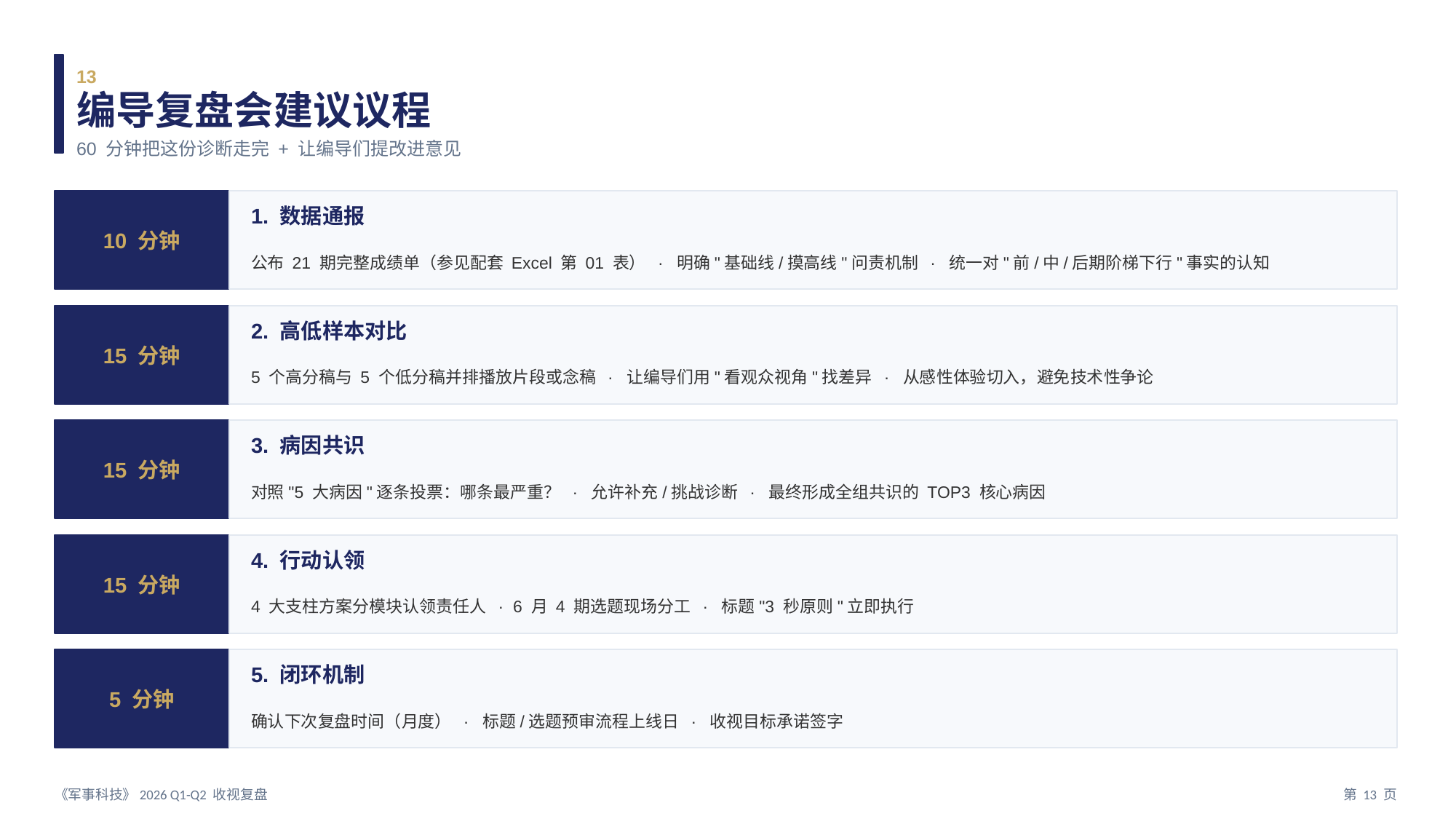

13

编导复盘会建议议程
60 分钟把这份诊断走完 + 让编导们提改进意见

10 分钟

1. 数据通报
公布 21 期完整成绩单（参见配套 Excel 第 01 表）  ·  明确"基础线/摸高线"问责机制  ·  统一对"前/中/后期阶梯下行"事实的认知

15 分钟

2. 高低样本对比
5 个高分稿与 5 个低分稿并排播放片段或念稿  ·  让编导们用"看观众视角"找差异  ·  从感性体验切入，避免技术性争论

15 分钟

3. 病因共识
对照"5 大病因"逐条投票：哪条最严重？  ·  允许补充/挑战诊断  ·  最终形成全组共识的 TOP3 核心病因

15 分钟

4. 行动认领
4 大支柱方案分模块认领责任人  ·  6 月 4 期选题现场分工  ·  标题"3 秒原则"立即执行

5 分钟

5. 闭环机制
确认下次复盘时间（月度）  ·  标题/选题预审流程上线日  ·  收视目标承诺签字
《军事科技》2026 Q1-Q2 收视复盘
第 13 页